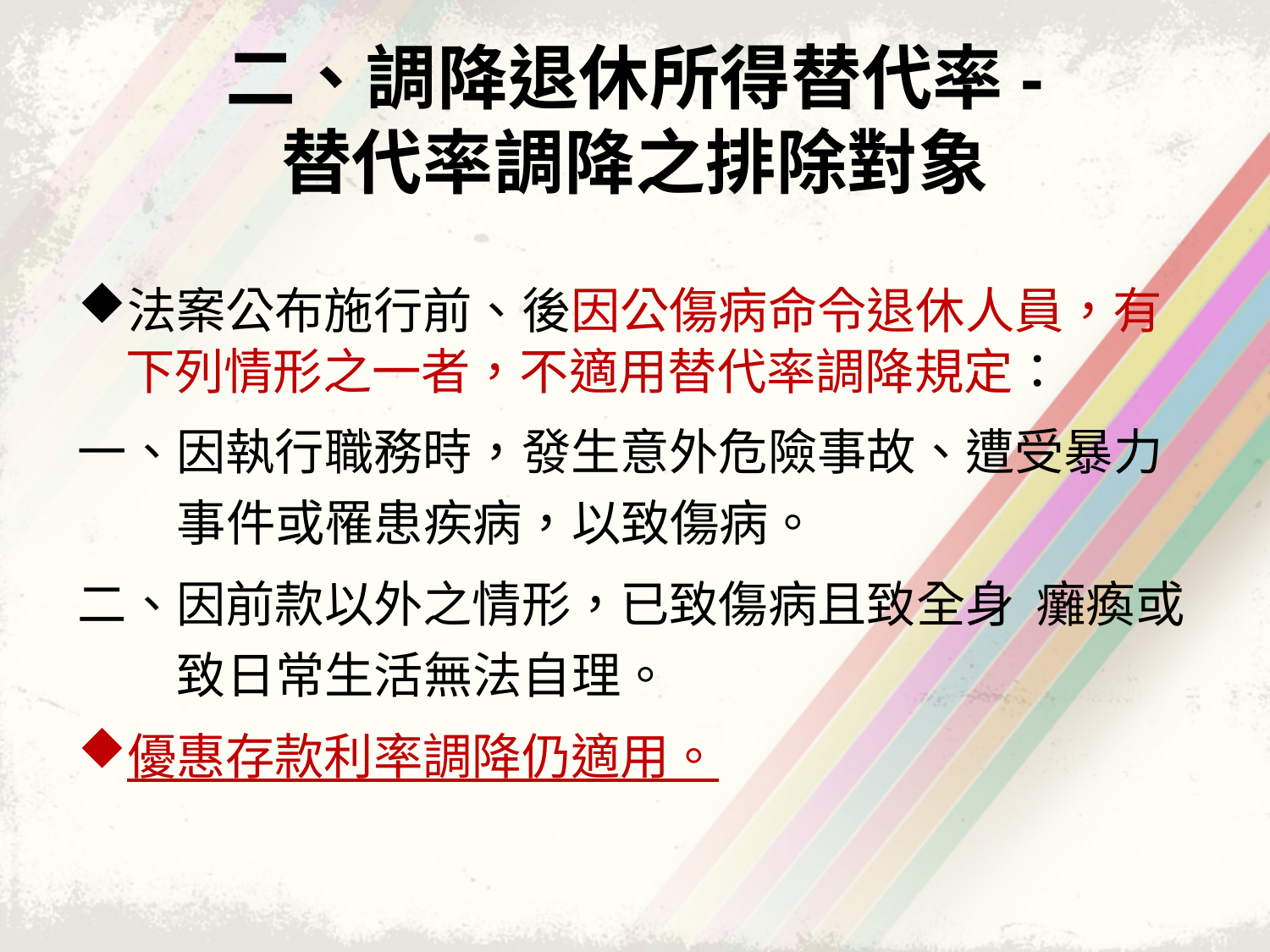

# 二、調降退休所得替代率- 替代率調降之排除對象
法案公布施行前、後因公傷病命令退休人員，有下列情形之一者，不適用替代率調降規定：
一、因執行職務時，發生意外危險事故、遭受暴力事件或罹患疾病，以致傷病。
二、因前款以外之情形，已致傷病且致全身  癱瘓或致日常生活無法自理。
優惠存款利率調降仍適用。